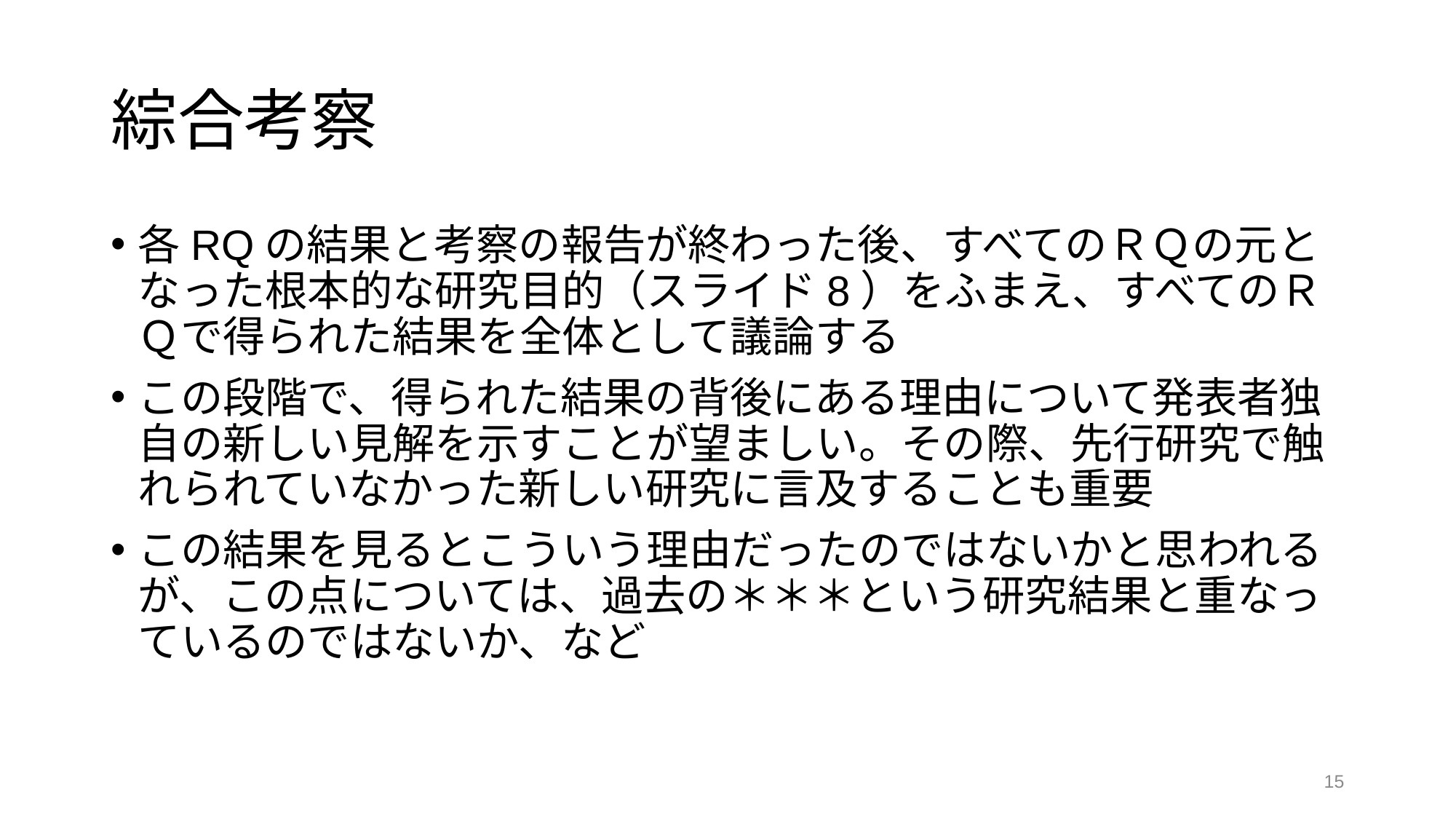

# 綜合考察
各RQの結果と考察の報告が終わった後、すべてのＲＱの元となった根本的な研究目的（スライド8）をふまえ、すべてのＲＱで得られた結果を全体として議論する
この段階で、得られた結果の背後にある理由について発表者独自の新しい見解を示すことが望ましい。その際、先行研究で触れられていなかった新しい研究に言及することも重要
この結果を見るとこういう理由だったのではないかと思われるが、この点については、過去の＊＊＊という研究結果と重なっているのではないか、など
15